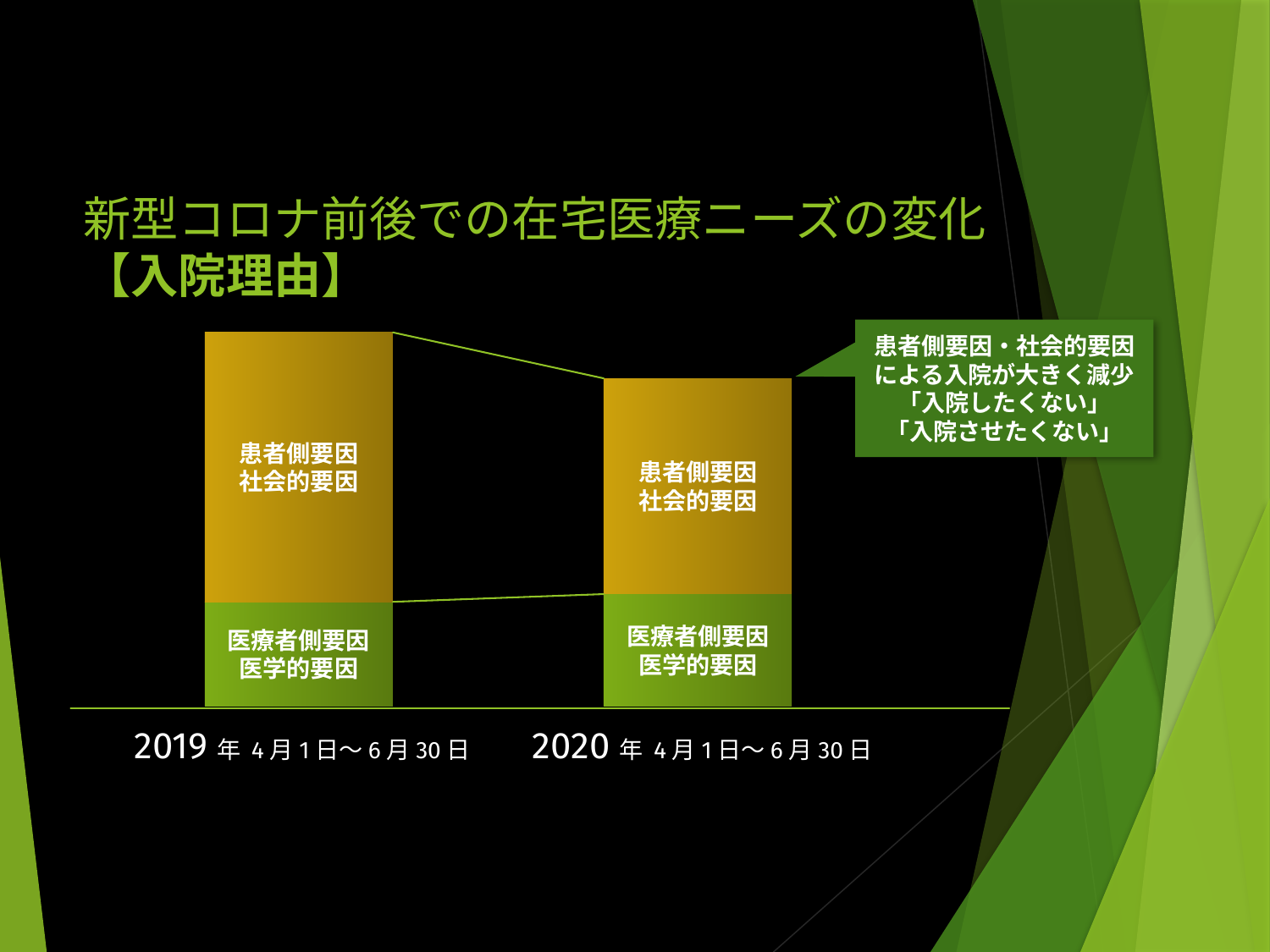

# 新型コロナ前後での在宅医療ニーズの変化 【入院理由】
患者側要因・社会的要因
による入院が大きく減少
「入院したくない」
「入院させたくない」
患者側要因
社会的要因
患者側要因
社会的要因
医療者側要因
医学的要因
医療者側要因
医学的要因
2019年 4月1日～6月30日
2020年 4月1日～6月30日